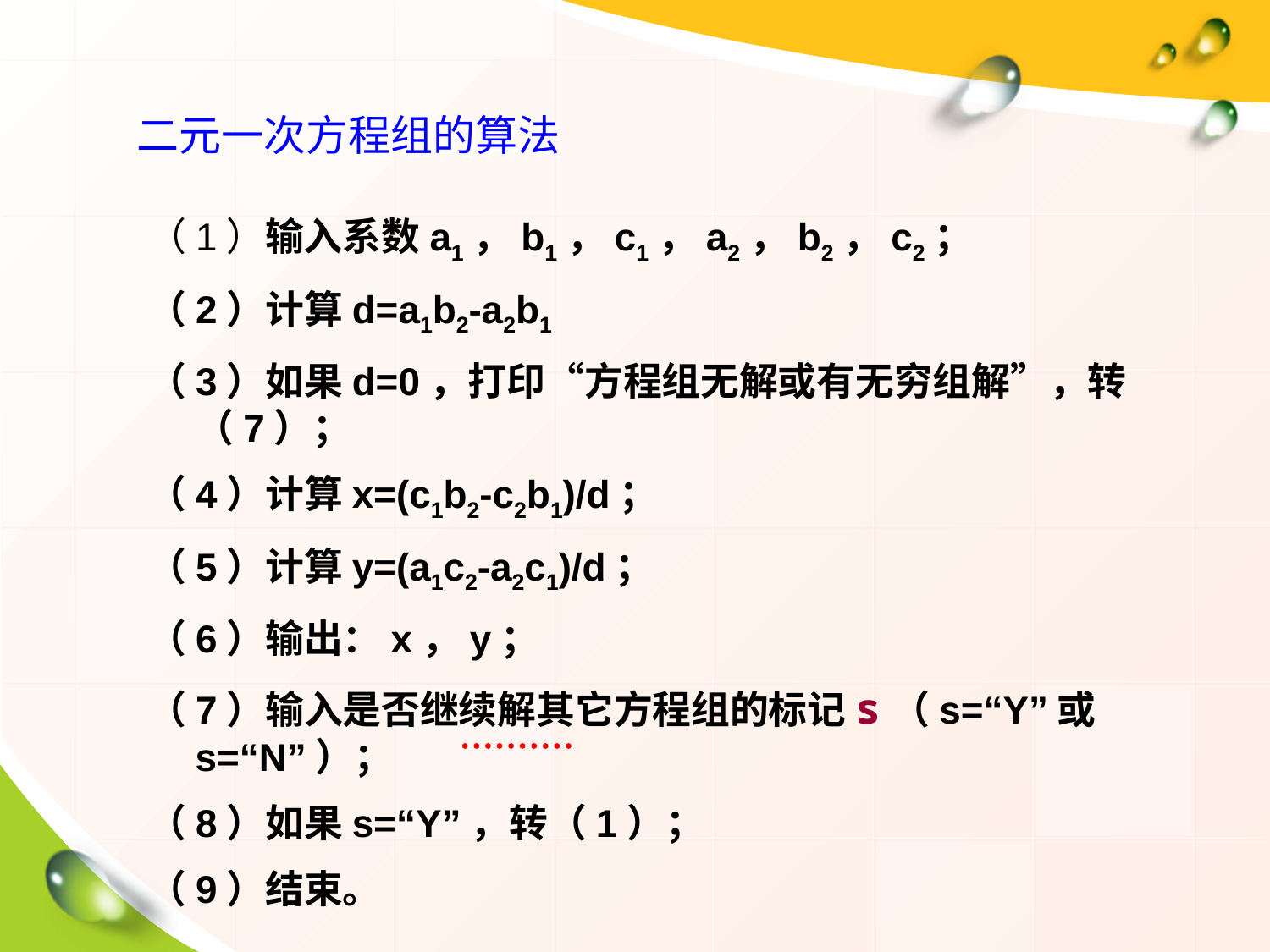

# 二元一次方程组的算法
（1）输入系数a1，b1，c1，a2，b2，c2；
（2）计算d=a1b2-a2b1
（3）如果d=0，打印“方程组无解或有无穷组解”，转（7）；
（4）计算x=(c1b2-c2b1)/d；
（5）计算y=(a1c2-a2c1)/d；
（6）输出：x，y；
（7）输入是否继续解其它方程组的标记s（s=“Y”或s=“N”）；
（8）如果s=“Y”，转（1）；
（9）结束。